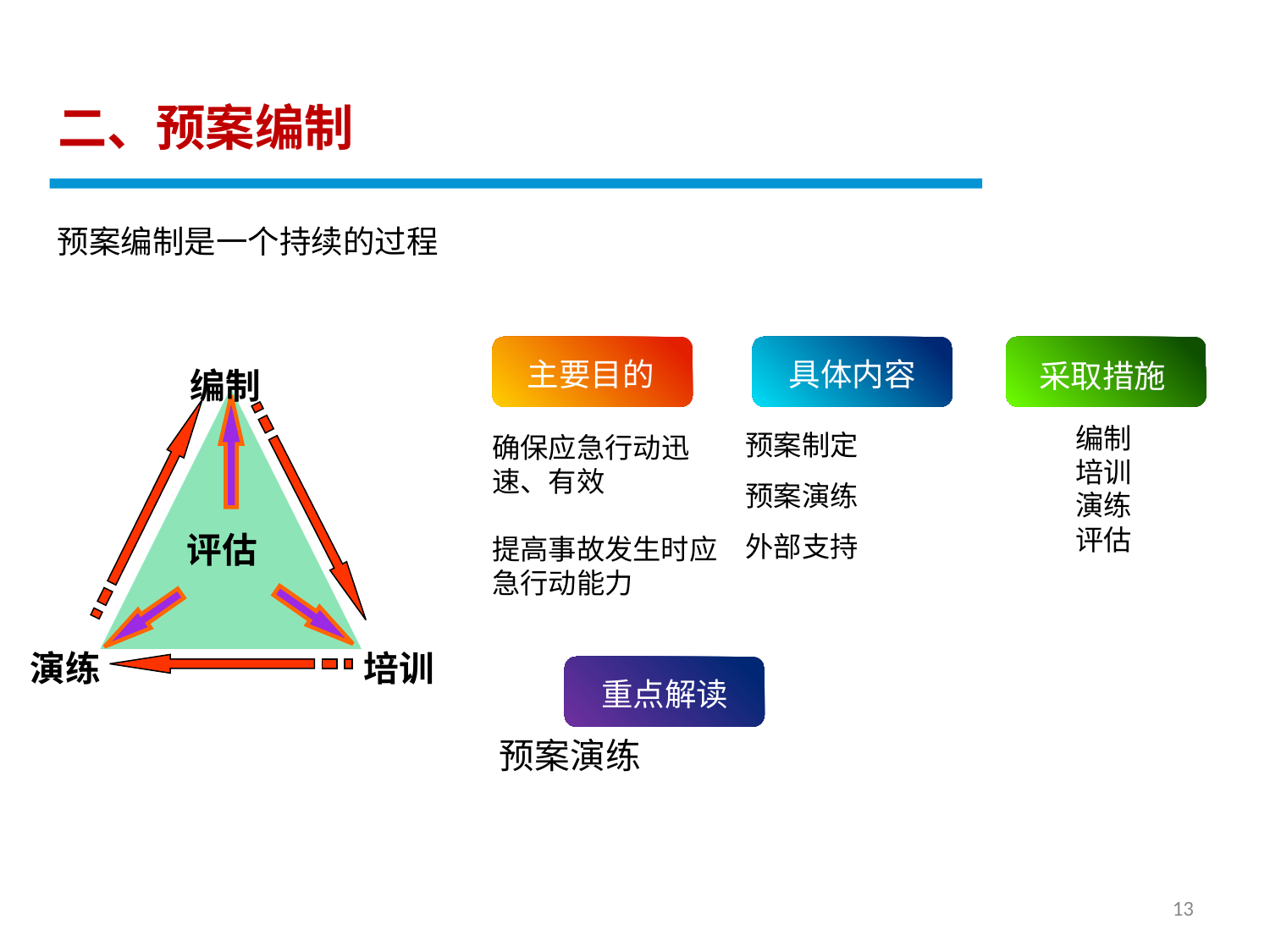

二、预案编制

预案编制是一个持续的过程
编制

评估

演练
培训

主要目的
具体内容
采取措施

预案制定
预案演练
外部支持
编制
培训
演练
评估
确保应急行动迅速、有效

提高事故发生时应急行动能力

重点解读
预案演练
13